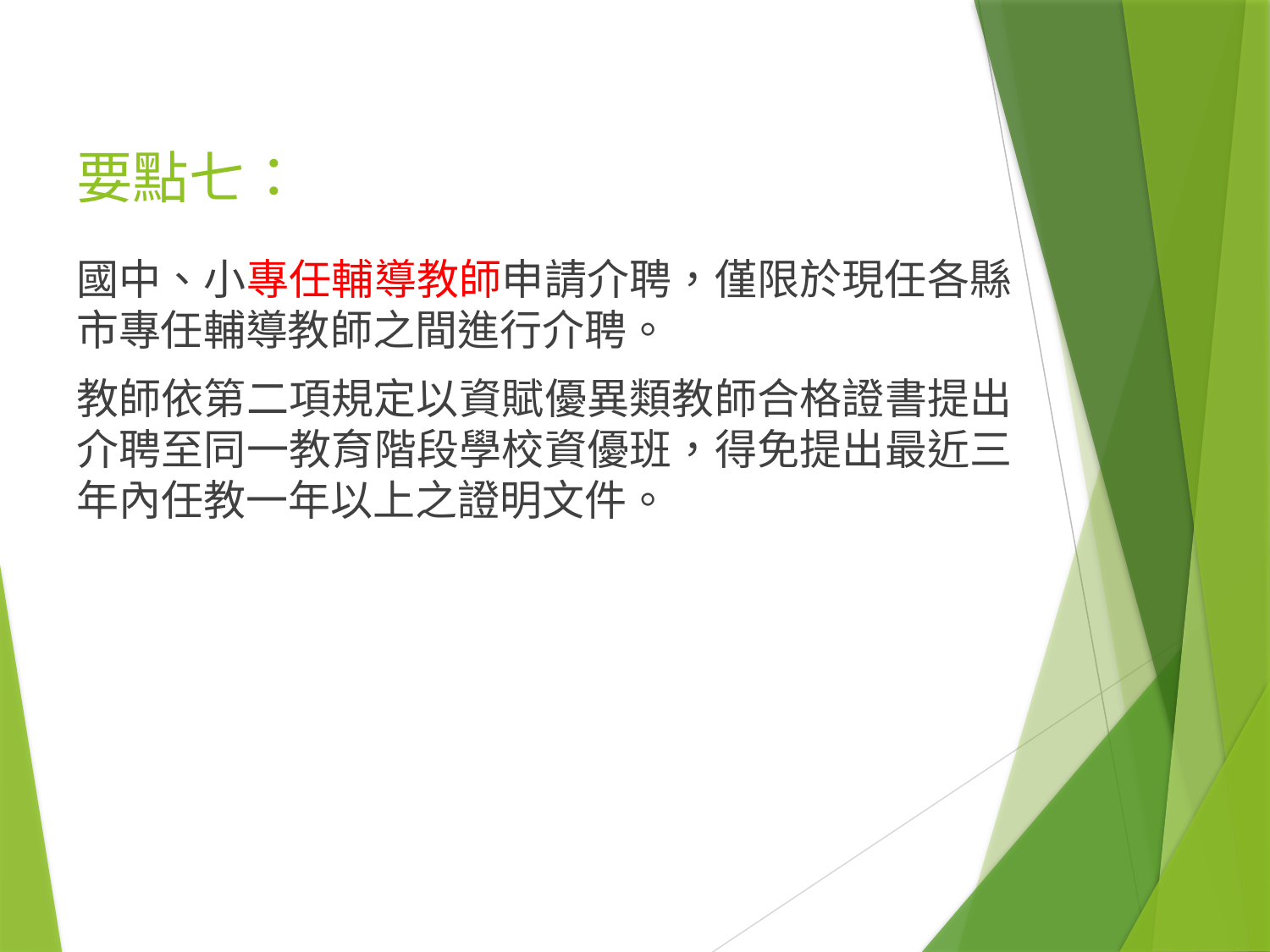

# 要點七：
國中、小專任輔導教師申請介聘，僅限於現任各縣市專任輔導教師之間進行介聘。
教師依第二項規定以資賦優異類教師合格證書提出介聘至同一教育階段學校資優班，得免提出最近三年內任教一年以上之證明文件。